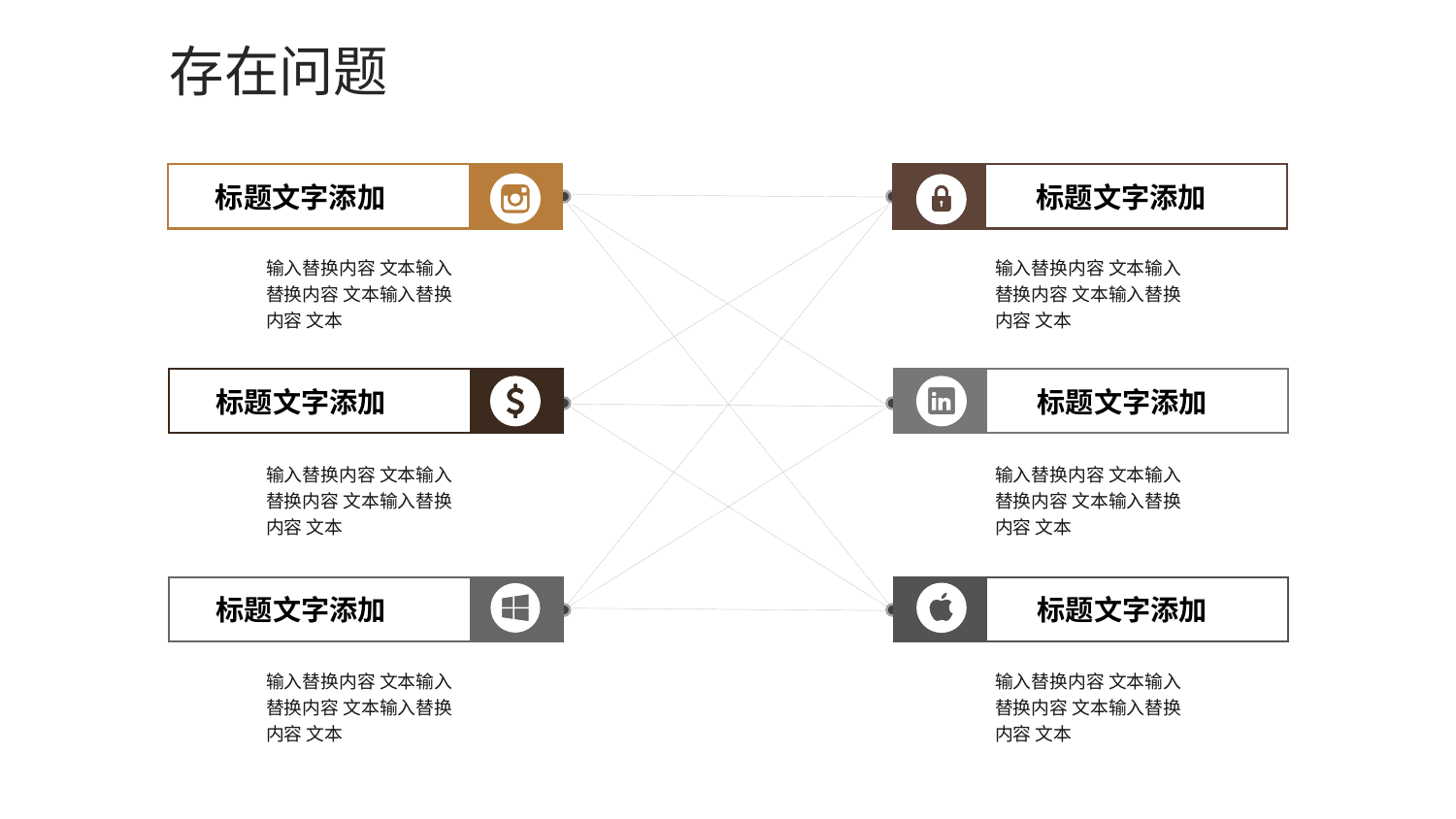

存在问题

标题文字添加
标题文字添加

输入替换内容 文本输入替换内容 文本输入替换内容 文本
输入替换内容 文本输入替换内容 文本输入替换内容 文本
标题文字添加

标题文字添加

输入替换内容 文本输入替换内容 文本输入替换内容 文本
输入替换内容 文本输入替换内容 文本输入替换内容 文本
标题文字添加

标题文字添加

输入替换内容 文本输入替换内容 文本输入替换内容 文本
输入替换内容 文本输入替换内容 文本输入替换内容 文本